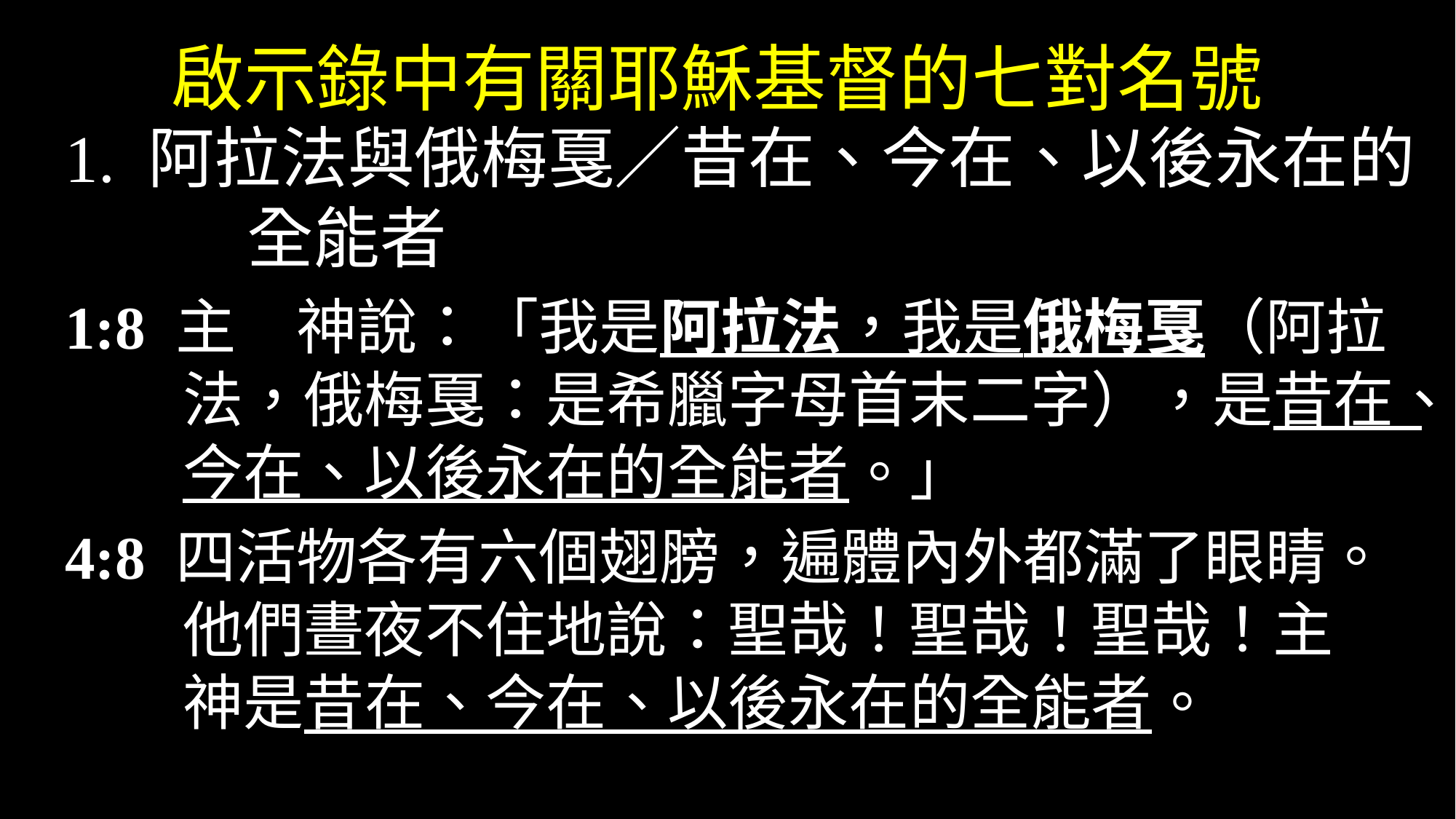

# 啟示錄中有關耶穌基督的七對名號
1. 阿拉法與俄梅戛／昔在、今在、以後永在的全能者
1:8 主　神說：「我是阿拉法，我是俄梅戛（阿拉法，俄梅戛：是希臘字母首末二字），是昔在、今在、以後永在的全能者。」
4:8 四活物各有六個翅膀，遍體內外都滿了眼睛。他們晝夜不住地說：聖哉！聖哉！聖哉！主　神是昔在、今在、以後永在的全能者。